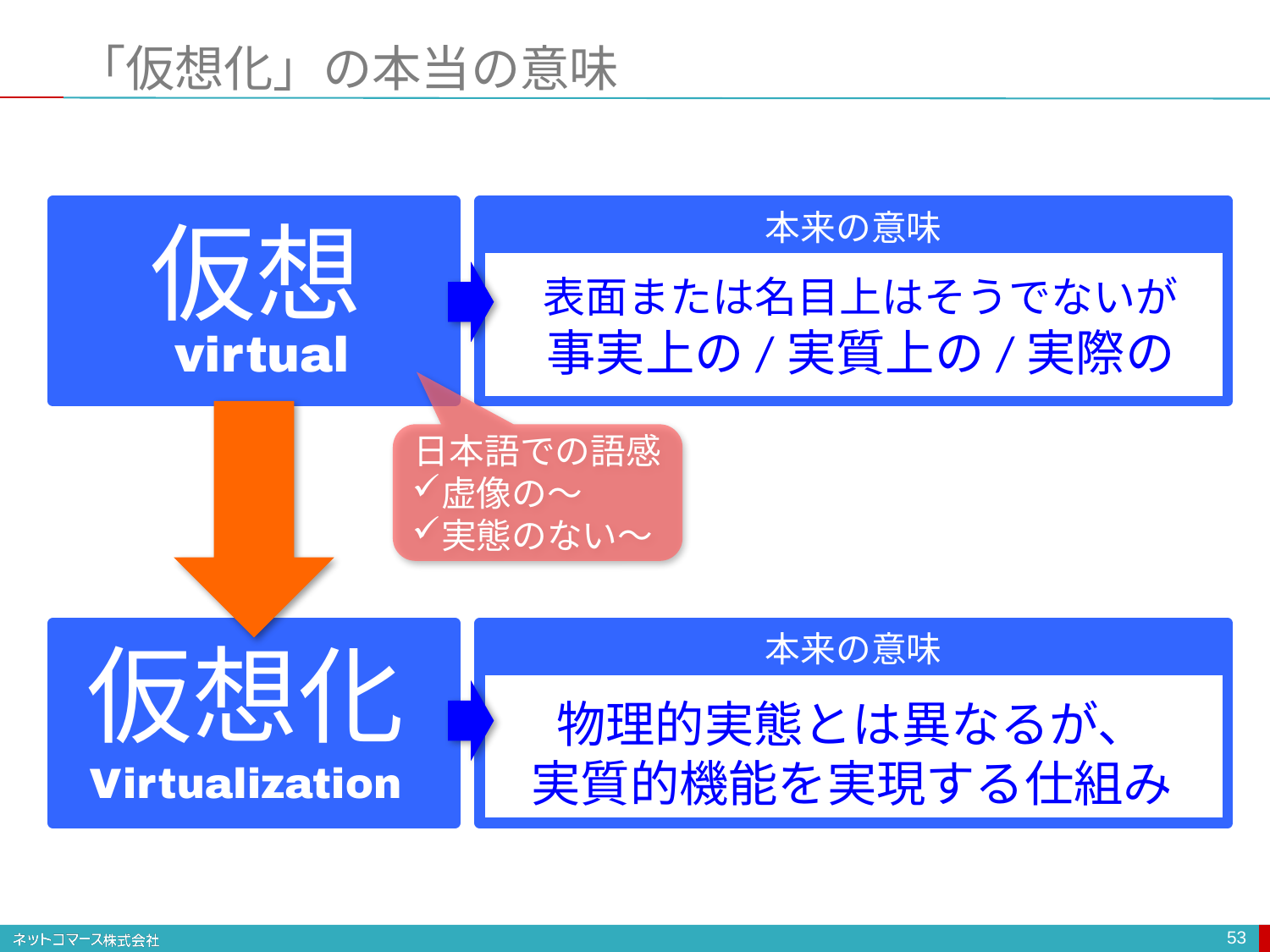

# 「仮想化」の本当の意味

仮想

本来の意味

表面または名目上はそうでないが
事実上の/実質上の/実際の
virtual

日本語での語感
虚像の〜
実態のない〜

仮想化
Virtualization

本来の意味

物理的実態とは異なるが、
実質的機能を実現する仕組み
53